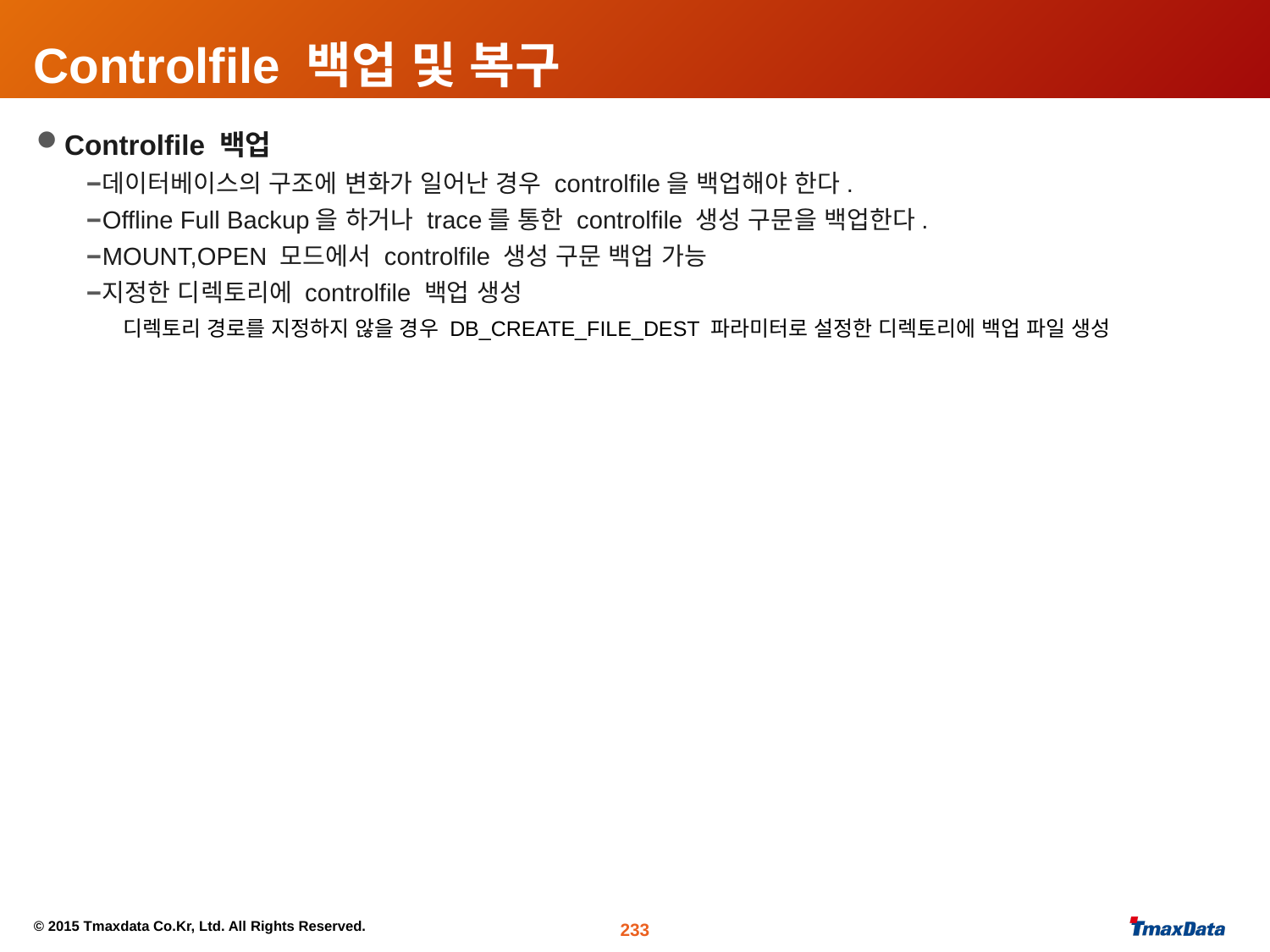

# Controlfile 백업 및 복구
Controlfile 백업
데이터베이스의 구조에 변화가 일어난 경우 controlfile을 백업해야 한다.
Offline Full Backup을 하거나 trace를 통한 controlfile 생성 구문을 백업한다.
MOUNT,OPEN 모드에서 controlfile 생성 구문 백업 가능
지정한 디렉토리에 controlfile 백업 생성
디렉토리 경로를 지정하지 않을 경우 DB_CREATE_FILE_DEST 파라미터로 설정한 디렉토리에 백업 파일 생성